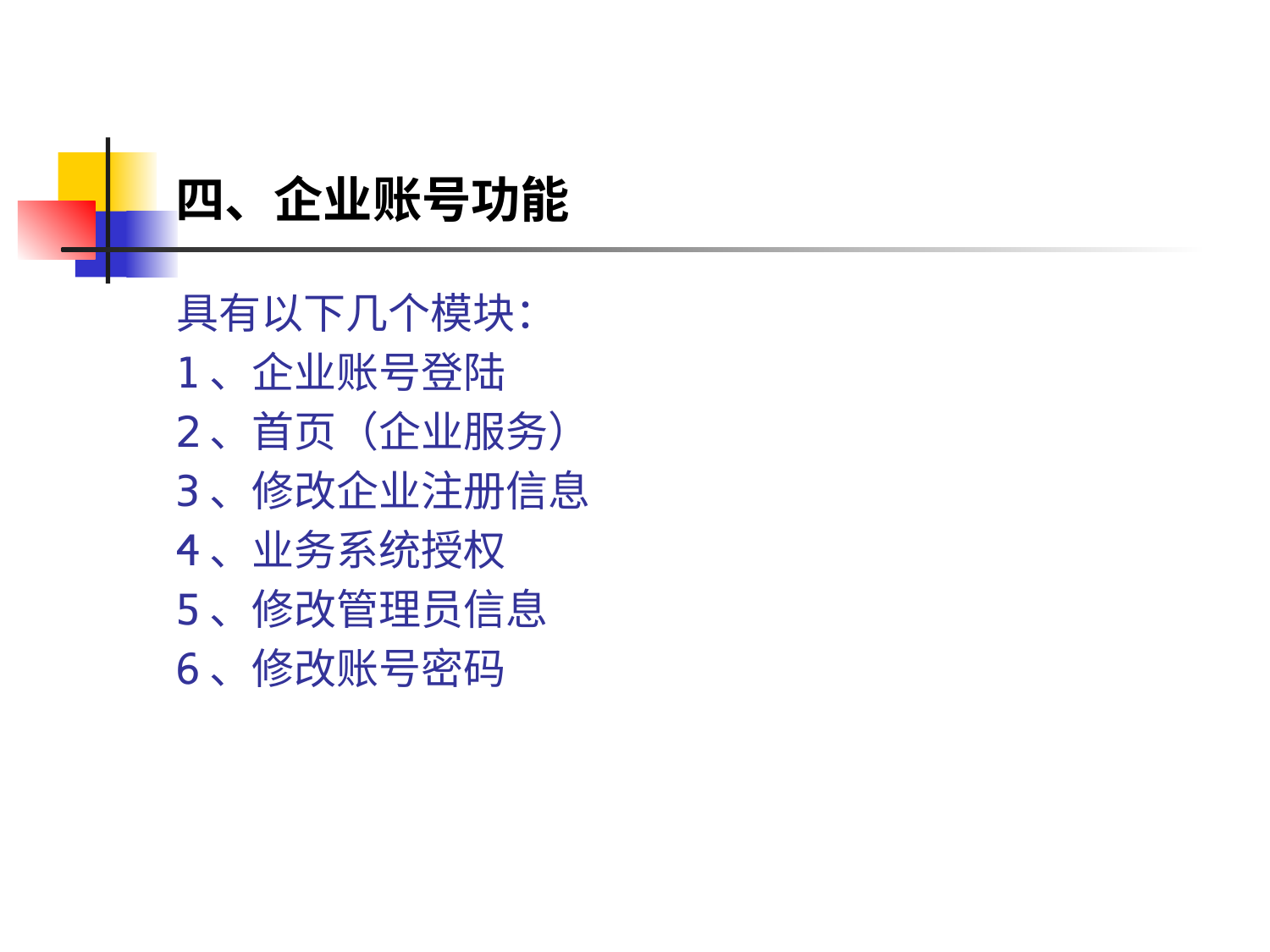

# 四、企业账号功能
具有以下几个模块：
1、企业账号登陆
2、首页（企业服务）
3、修改企业注册信息
4、业务系统授权
5、修改管理员信息
6、修改账号密码